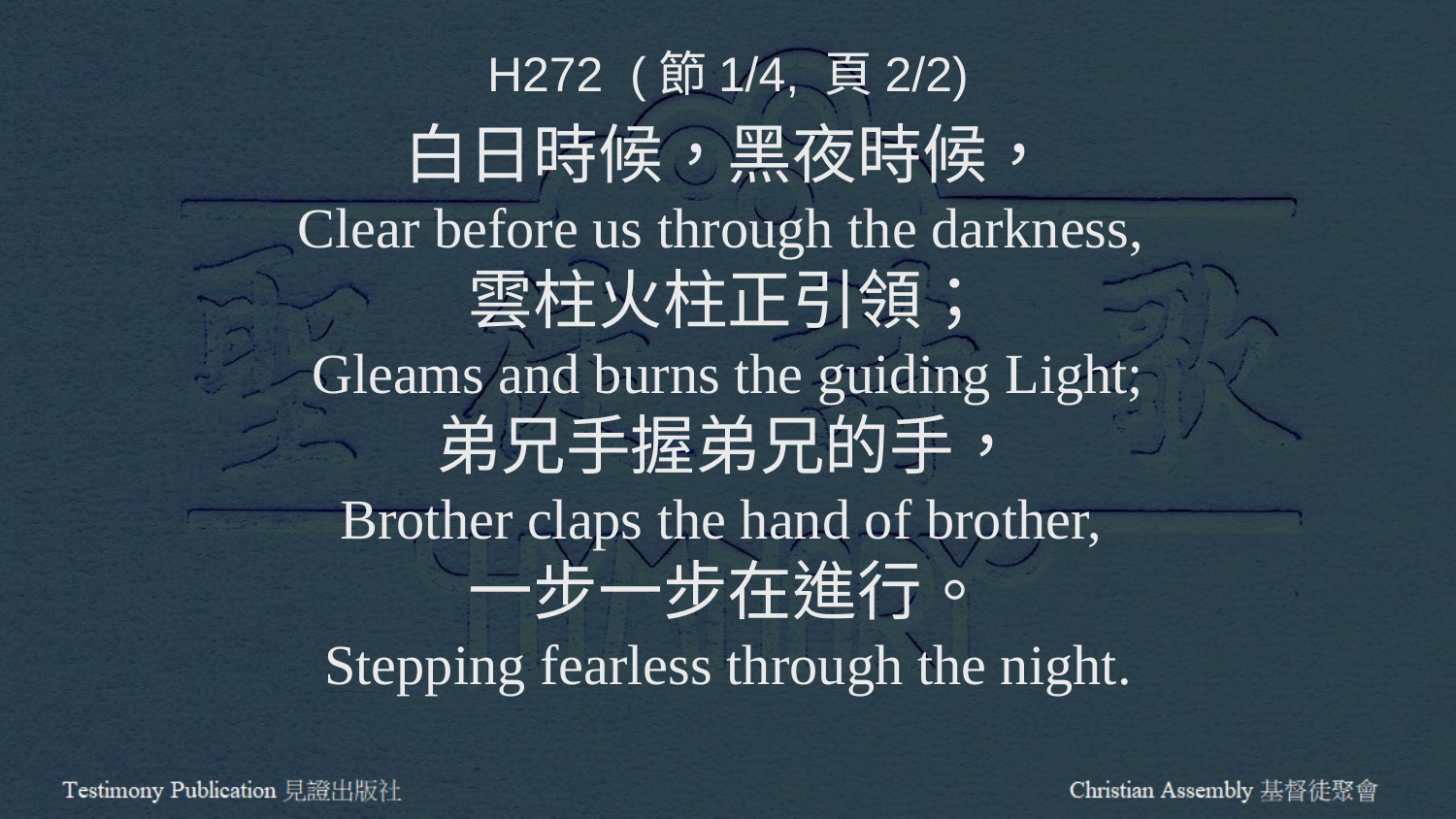

H272  (節1/4, 頁2/2)
白日時候，黑夜時候，
Clear before us through the darkness,
雲柱火柱正引領；
Gleams and burns the guiding Light;
弟兄手握弟兄的手，
Brother claps the hand of brother,
一步一步在進行。
Stepping fearless through the night.